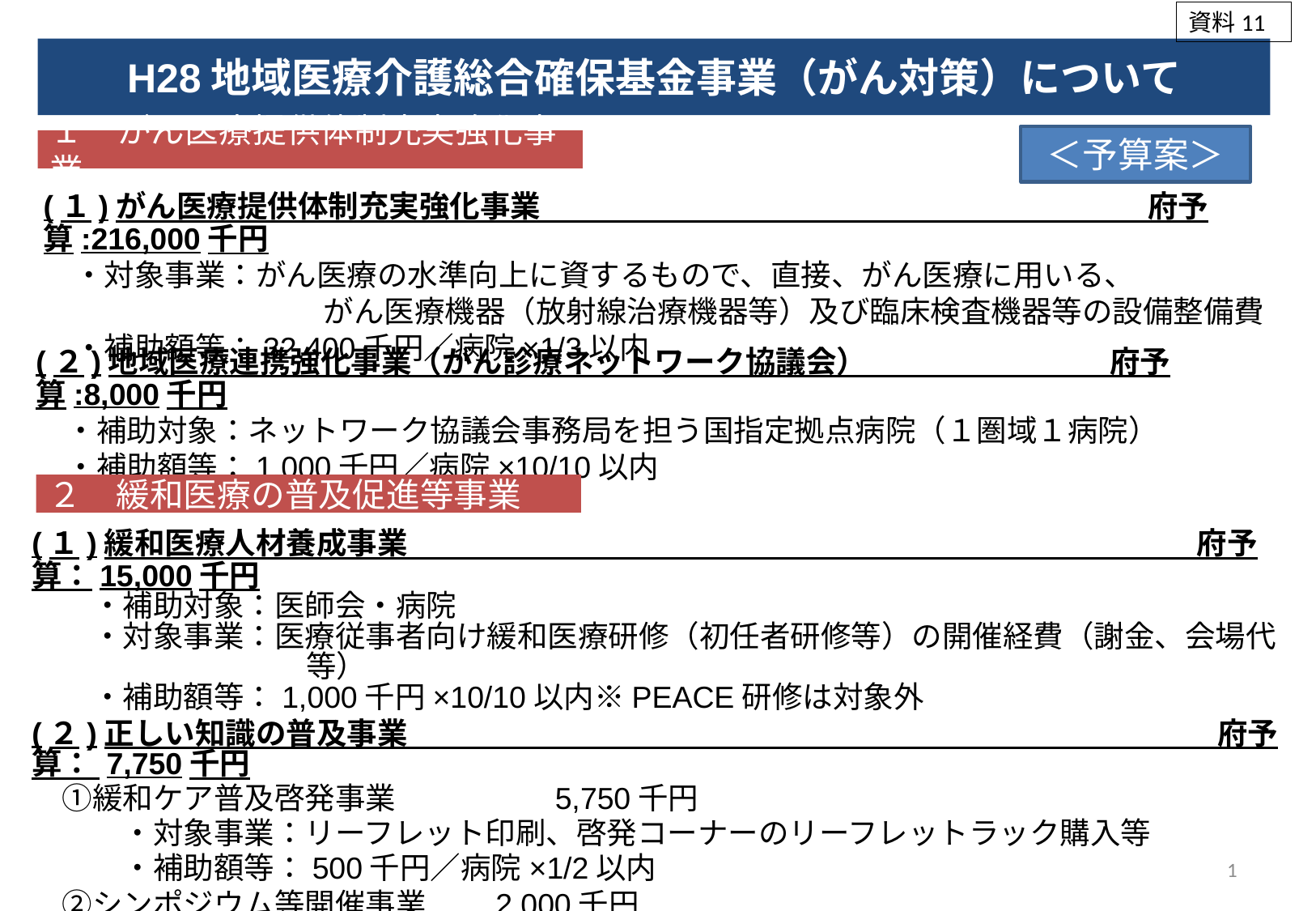

資料11
H28地域医療介護総合確保基金事業（がん対策）について
＜予算案＞
１　がん医療提供体制充実強化事業
(１)がん医療提供体制充実強化事業　　　　　　　　　　　　　　　　　　　　府予算:216,000千円
　・対象事業：がん医療の水準向上に資するもので、直接、がん医療に用いる、
　　　　　　　　　 がん医療機器（放射線治療機器等）及び臨床検査機器等の設備整備費
　・補助額等：32,400千円／病院×1/3以内
(２)地域医療連携強化事業（がん診療ネットワーク協議会）　　　　　　　　府予算:8,000千円
　・補助対象：ネットワーク協議会事務局を担う国指定拠点病院（１圏域１病院）
　・補助額等：1,000千円／病院×10/10以内

２　緩和医療の普及促進等事業
(１)緩和医療人材養成事業　　　　　　　　　　　　　　　　　　　　　　　　　　府予算：15,000千円
　　・補助対象：医師会・病院
　　・対象事業：医療従事者向け緩和医療研修（初任者研修等）の開催経費（謝金、会場代等）
　　・補助額等：1,000千円×10/10以内※PEACE研修は対象外
(２)正しい知識の普及事業  　　　　　 　　　　　　　　　　　　　　　　　　　　　府予算： 7,750千円
　①緩和ケア普及啓発事業　　　　　5,750千円
　　　・対象事業：リーフレット印刷、啓発コーナーのリーフレットラック購入等
　　　・補助額等：500千円／病院×1/2以内
　②シンポジウム等開催事業         2,000千円
　　　・対象事業：講師謝礼、会場代、資料印刷代等
　　　・補助額等：1,000千円／病院×1/2以内
1